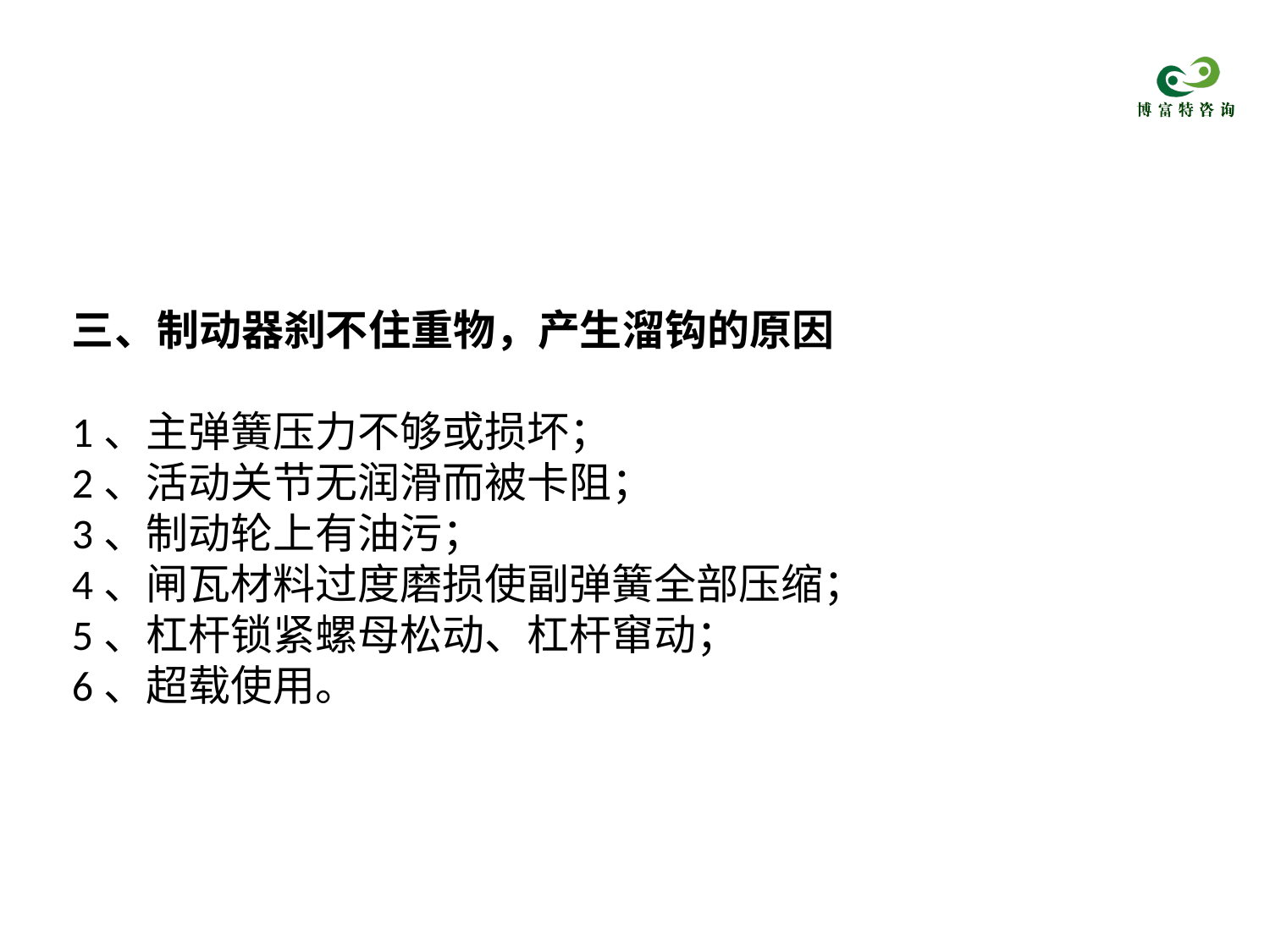

三、制动器刹不住重物，产生溜钩的原因

1、主弹簧压力不够或损坏；
2、活动关节无润滑而被卡阻；
3、制动轮上有油污；
4、闸瓦材料过度磨损使副弹簧全部压缩；
5、杠杆锁紧螺母松动、杠杆窜动；
6、超载使用。
15